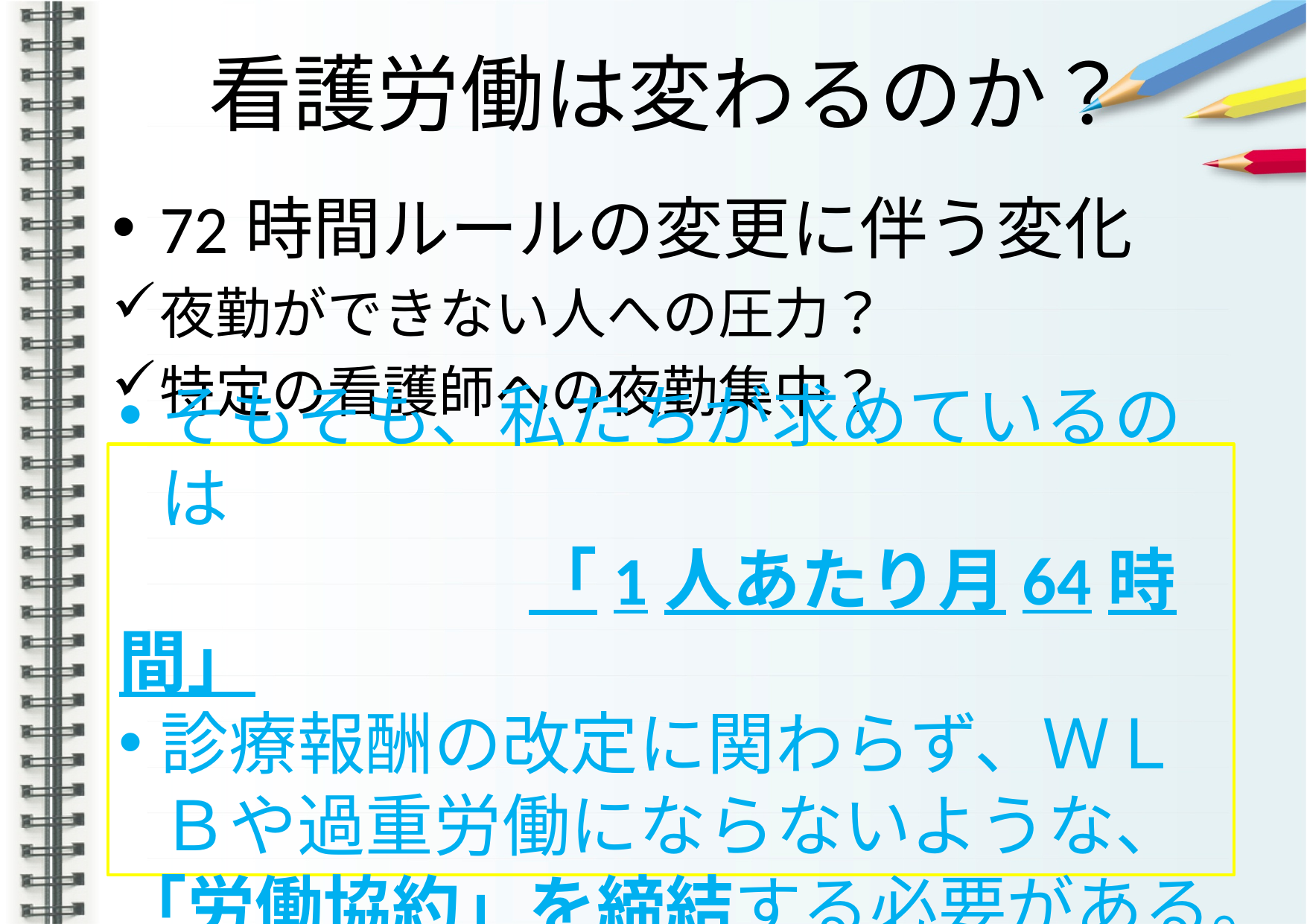

# 看護労働は変わるのか？
72時間ルールの変更に伴う変化
夜勤ができない人への圧力？
特定の看護師への夜勤集中？
そもそも、私たちが求めているのは
　　　　　　「1人あたり月64時間」
診療報酬の改定に関わらず、ＷＬＢや過重労働にならないような、
「労働協約」を締結する必要がある。